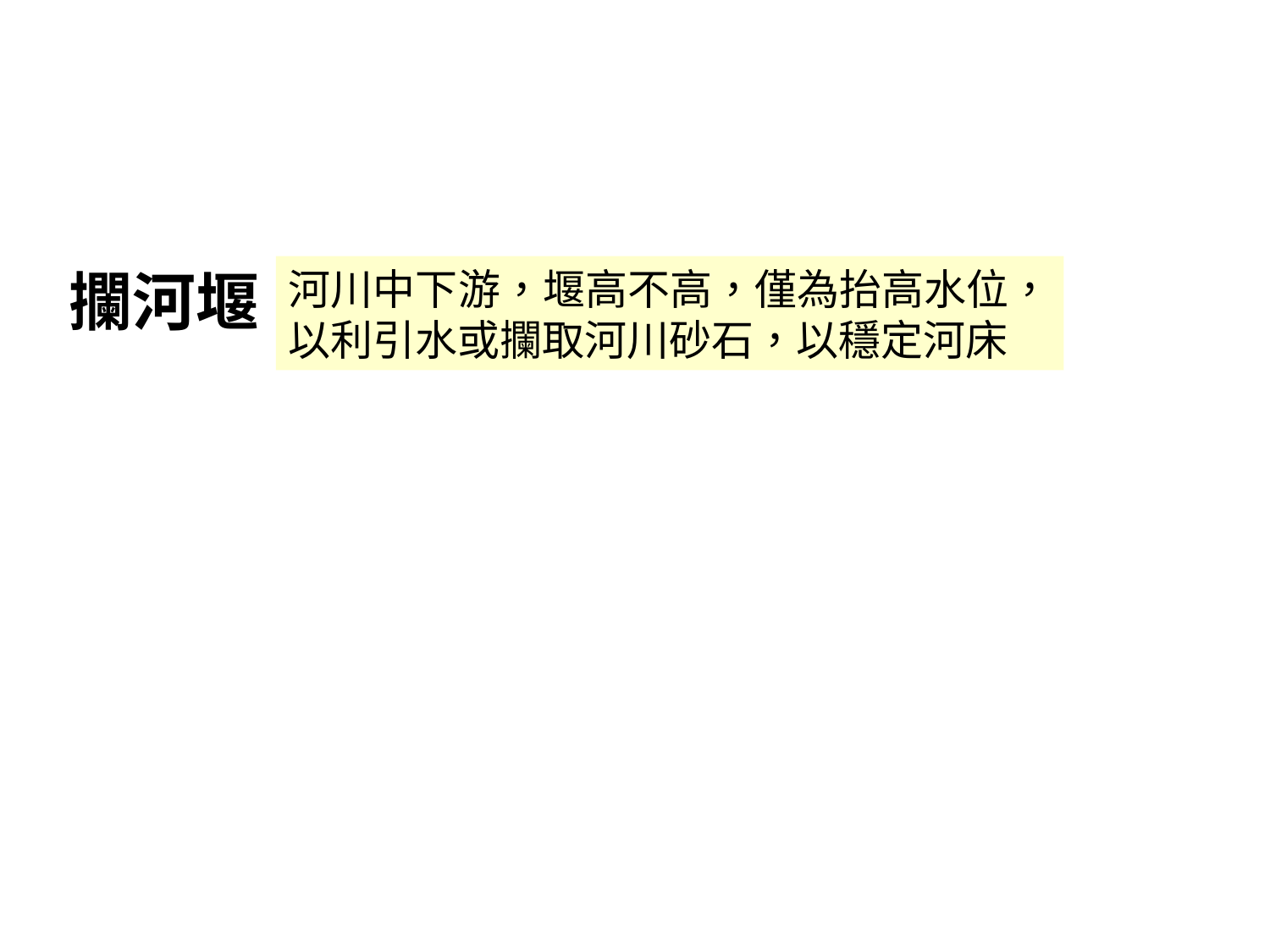

76
攔河堰
河川中下游，堰高不高，僅為抬高水位，以利引水或攔取河川砂石，以穩定河床